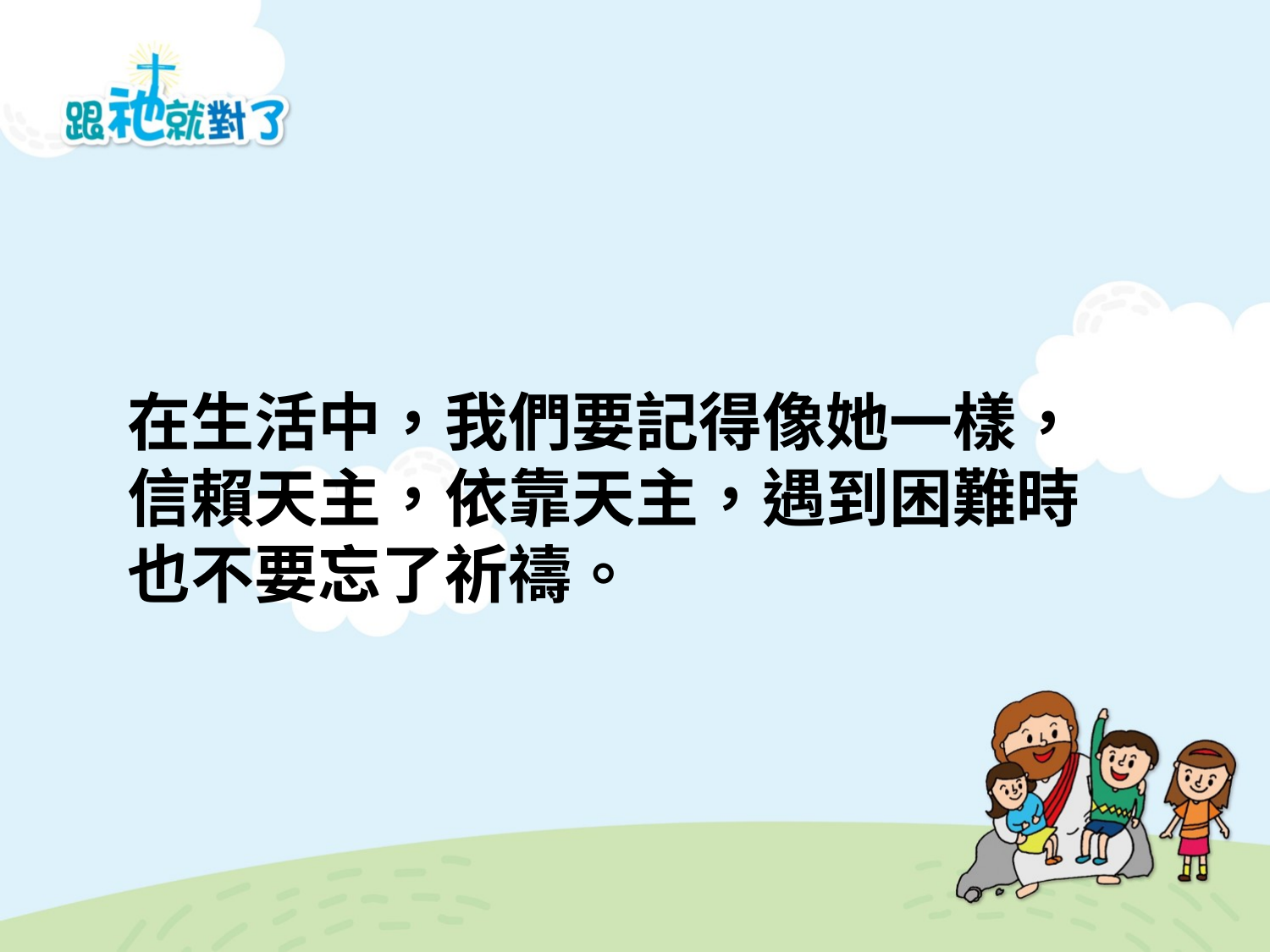

在生活中，我們要記得像她一樣，信賴天主，依靠天主，遇到困難時也不要忘了祈禱。